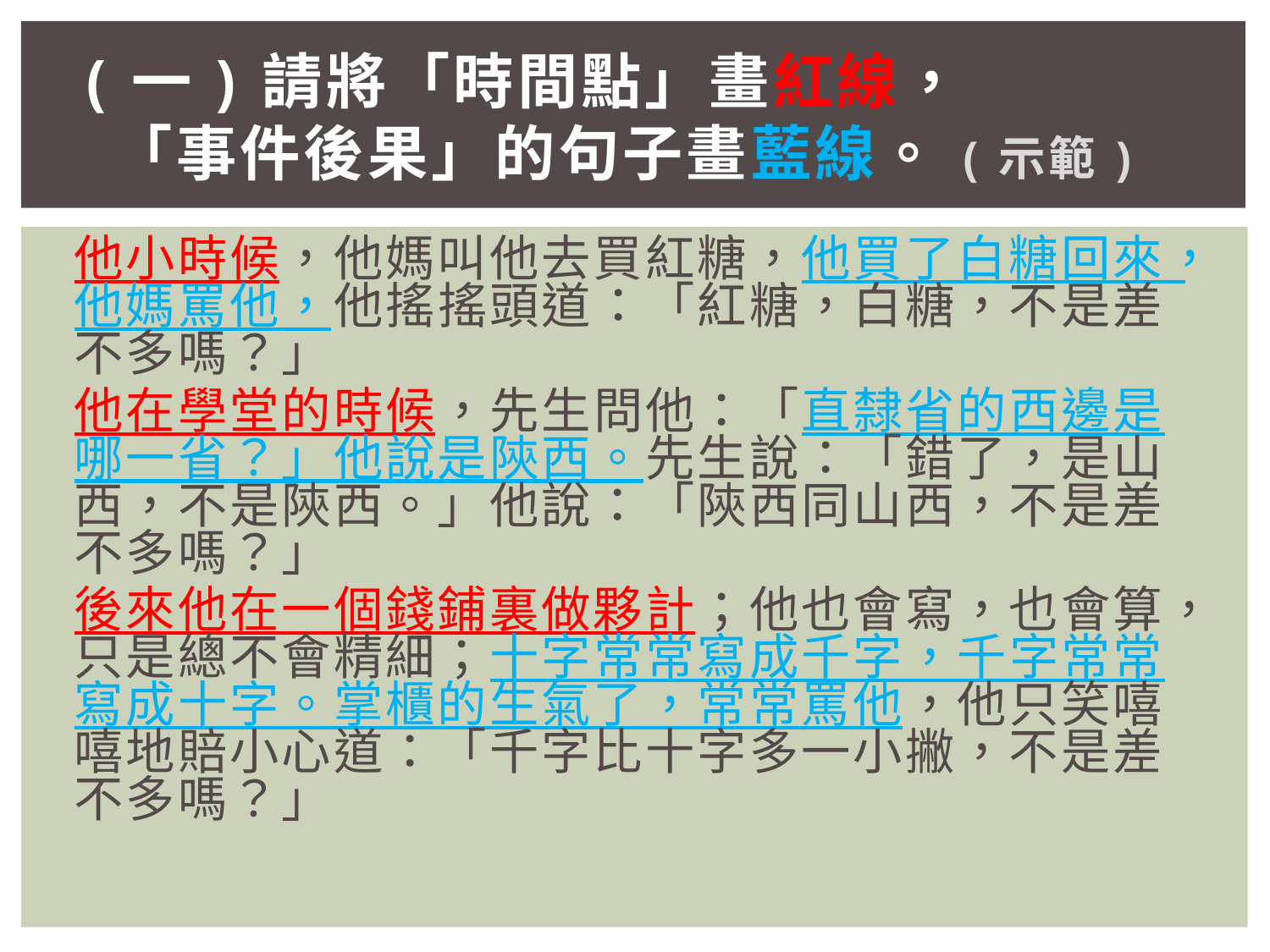

# (一)請將「時間點」畫紅線， 「事件後果」的句子畫藍線。(示範)
他小時候，他媽叫他去買紅糖，他買了白糖回來，他媽罵他，他搖搖頭道：「紅糖，白糖，不是差不多嗎？」
他在學堂的時候，先生問他：「直隸省的西邊是哪一省？」他說是陝西。先生說：「錯了，是山西，不是陝西。」他說：「陝西同山西，不是差不多嗎？」
後來他在一個錢鋪裏做夥計；他也會寫，也會算，只是總不會精細；十字常常寫成千字，千字常常寫成十字。掌櫃的生氣了，常常罵他，他只笑嘻嘻地賠小心道：「千字比十字多一小撇，不是差不多嗎？」